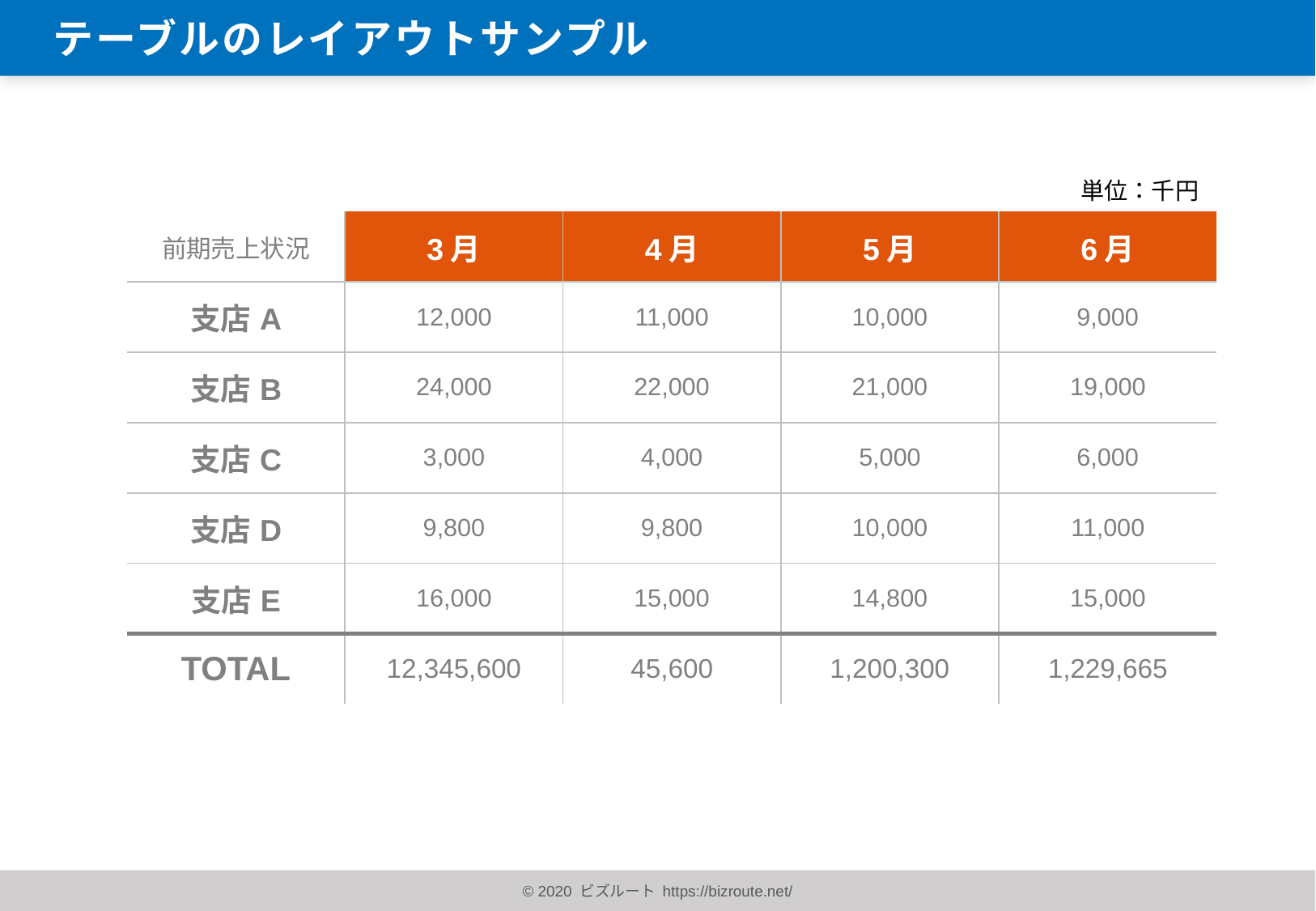

テーブルのレイアウトサンプル
単位：千円
| 前期売上状況 | 3月 | 4月 | 5月 | 6月 |
| --- | --- | --- | --- | --- |
| 支店A | 12,000 | 11,000 | 10,000 | 9,000 |
| 支店B | 24,000 | 22,000 | 21,000 | 19,000 |
| 支店C | 3,000 | 4,000 | 5,000 | 6,000 |
| 支店D | 9,800 | 9,800 | 10,000 | 11,000 |
| 支店E | 16,000 | 15,000 | 14,800 | 15,000 |
| TOTAL | 12,345,600 | 45,600 | 1,200,300 | 1,229,665 |

© 2020 ビズルート https://bizroute.net/